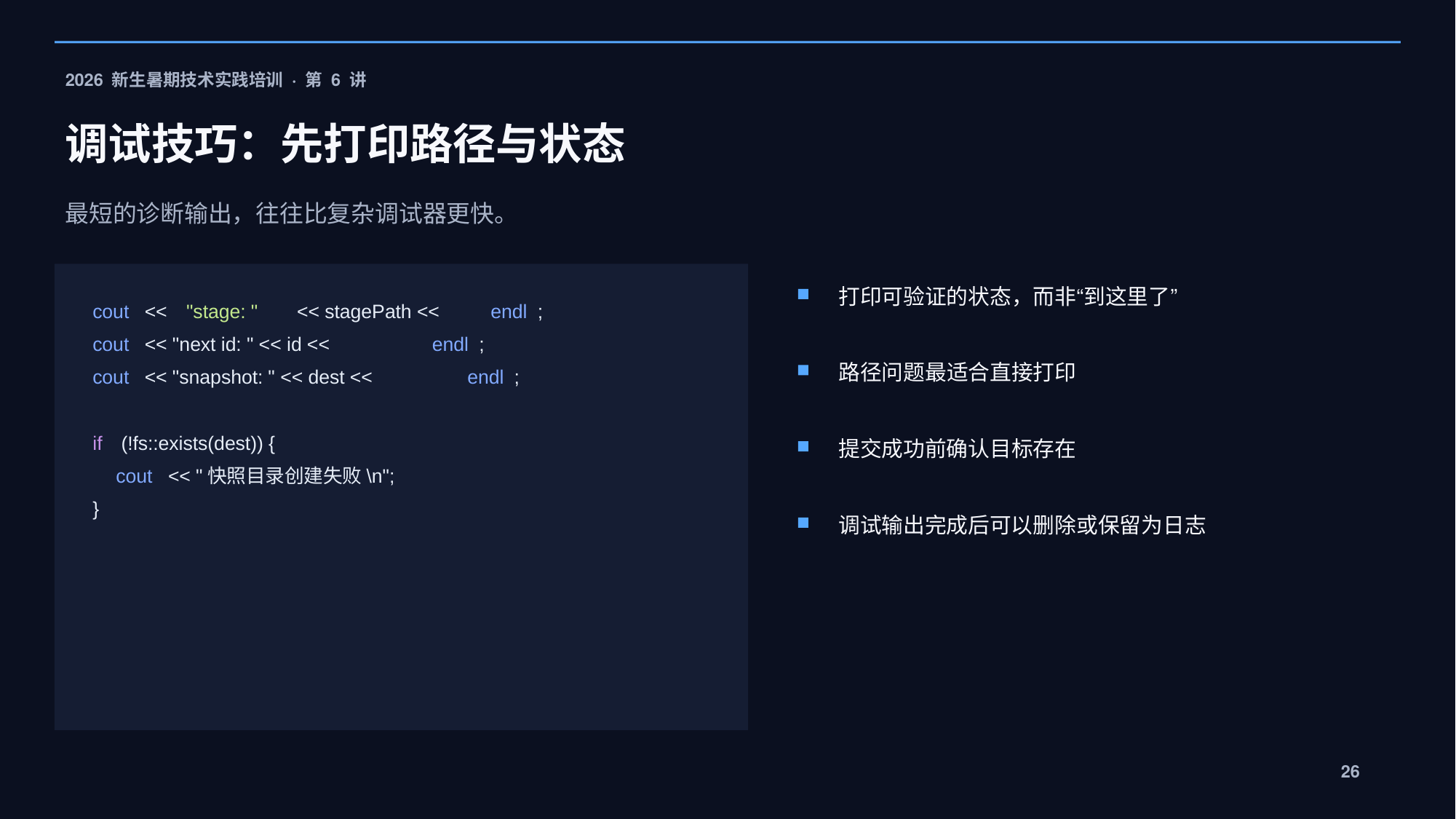

2026 新生暑期技术实践培训 · 第 6 讲
调试技巧：先打印路径与状态
最短的诊断输出，往往比复杂调试器更快。

打印可验证的状态，而非“到这里了”

cout
 <<
"stage: "
 << stagePath <<
endl
;
cout
 << "next id: " << id <<
endl
;
路径问题最适合直接打印
cout
 << "snapshot: " << dest <<
endl
;

if
 (!fs::exists(dest)) {
提交成功前确认目标存在

cout
 << "快照目录创建失败\n";
}
调试输出完成后可以删除或保留为日志

26